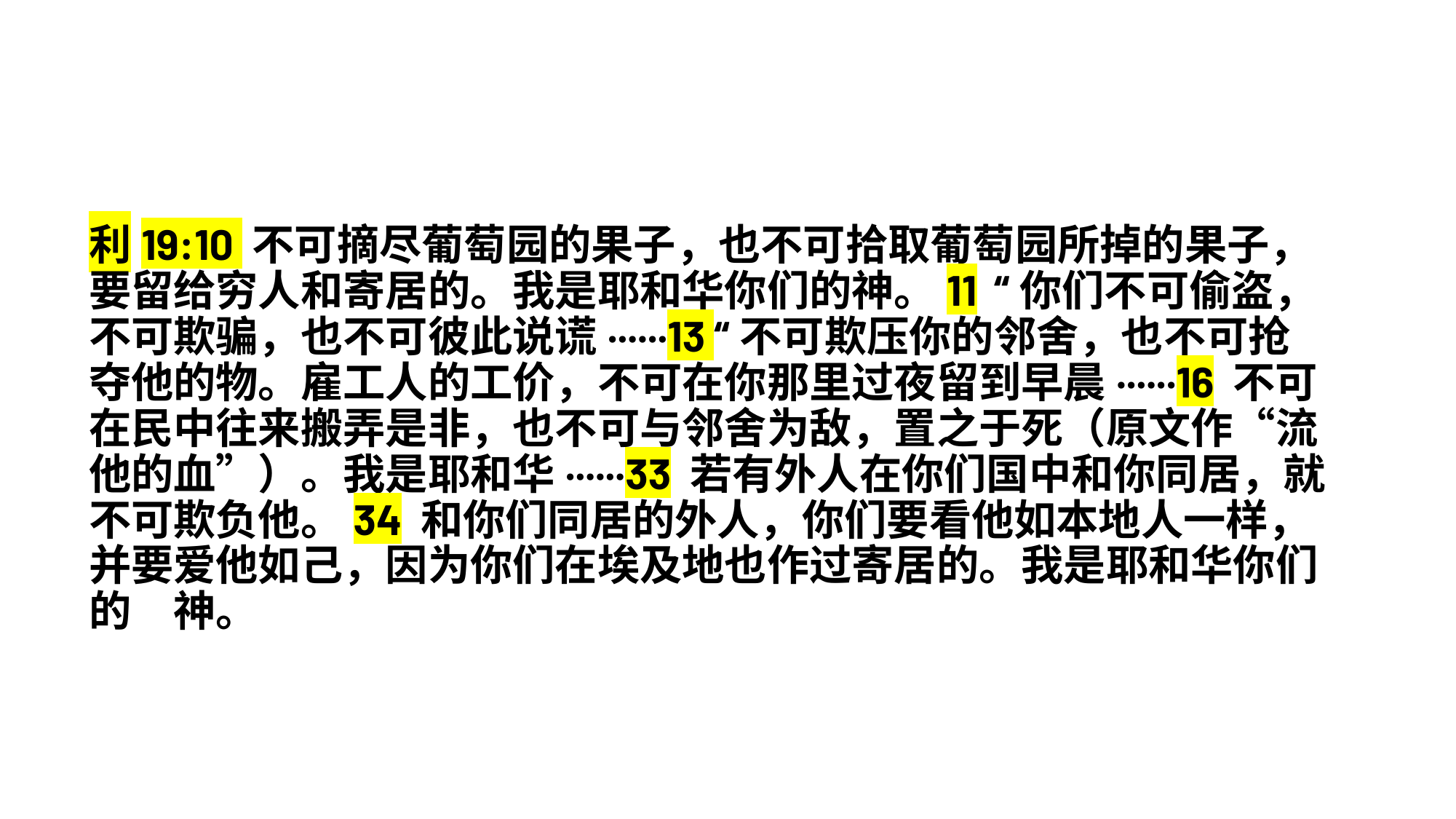

利19:10 不可摘尽葡萄园的果子，也不可拾取葡萄园所掉的果子，要留给穷人和寄居的。我是耶和华你们的神。11  “你们不可偷盗，不可欺骗，也不可彼此说谎······13 “不可欺压你的邻舍，也不可抢夺他的物。雇工人的工价，不可在你那里过夜留到早晨······16 不可在民中往来搬弄是非，也不可与邻舍为敌，置之于死（原文作“流他的血”）。我是耶和华······33 若有外人在你们国中和你同居，就不可欺负他。34 和你们同居的外人，你们要看他如本地人一样，并要爱他如己，因为你们在埃及地也作过寄居的。我是耶和华你们的　神。